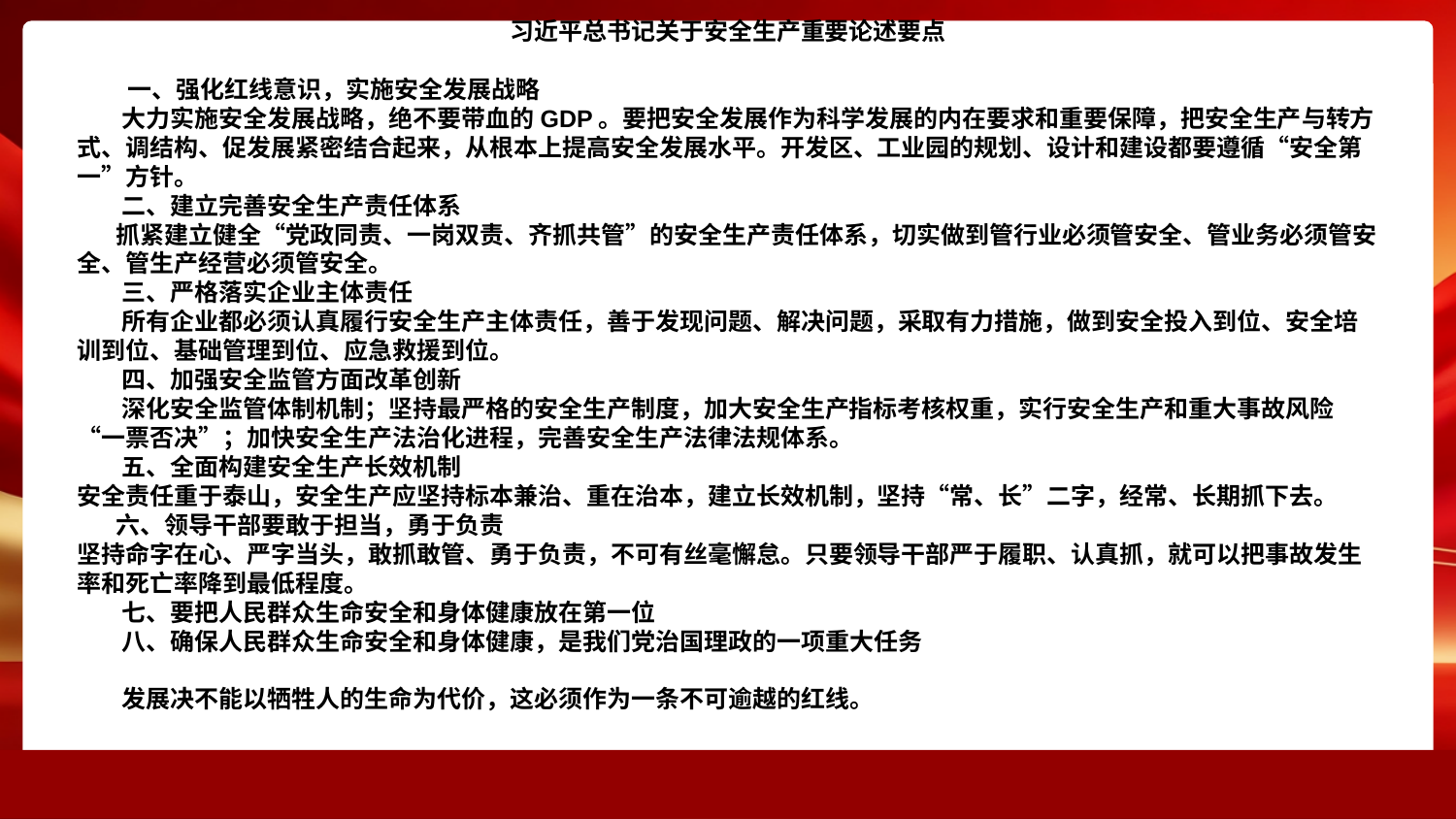

习近平总书记关于安全生产重要论述要点

        一、强化红线意识，实施安全发展战略 
        大力实施安全发展战略，绝不要带血的GDP。要把安全发展作为科学发展的内在要求和重要保障，把安全生产与转方式、调结构、促发展紧密结合起来，从根本上提高安全发展水平。开发区、工业园的规划、设计和建设都要遵循“安全第一”方针。
        二、建立完善安全生产责任体系
       抓紧建立健全“党政同责、一岗双责、齐抓共管”的安全生产责任体系，切实做到管行业必须管安全、管业务必须管安全、管生产经营必须管安全。
        三、严格落实企业主体责任
        所有企业都必须认真履行安全生产主体责任，善于发现问题、解决问题，采取有力措施，做到安全投入到位、安全培训到位、基础管理到位、应急救援到位。
        四、加强安全监管方面改革创新
        深化安全监管体制机制；坚持最严格的安全生产制度，加大安全生产指标考核权重，实行安全生产和重大事故风险“一票否决”；加快安全生产法治化进程，完善安全生产法律法规体系。
        五、全面构建安全生产长效机制
安全责任重于泰山，安全生产应坚持标本兼治、重在治本，建立长效机制，坚持“常、长”二字，经常、长期抓下去。
       六、领导干部要敢于担当，勇于负责
坚持命字在心、严字当头，敢抓敢管、勇于负责，不可有丝毫懈怠。只要领导干部严于履职、认真抓，就可以把事故发生率和死亡率降到最低程度。
       七、要把人民群众生命安全和身体健康放在第一位
       八、确保人民群众生命安全和身体健康，是我们党治国理政的一项重大任务
        发展决不能以牺牲人的生命为代价，这必须作为一条不可逾越的红线。